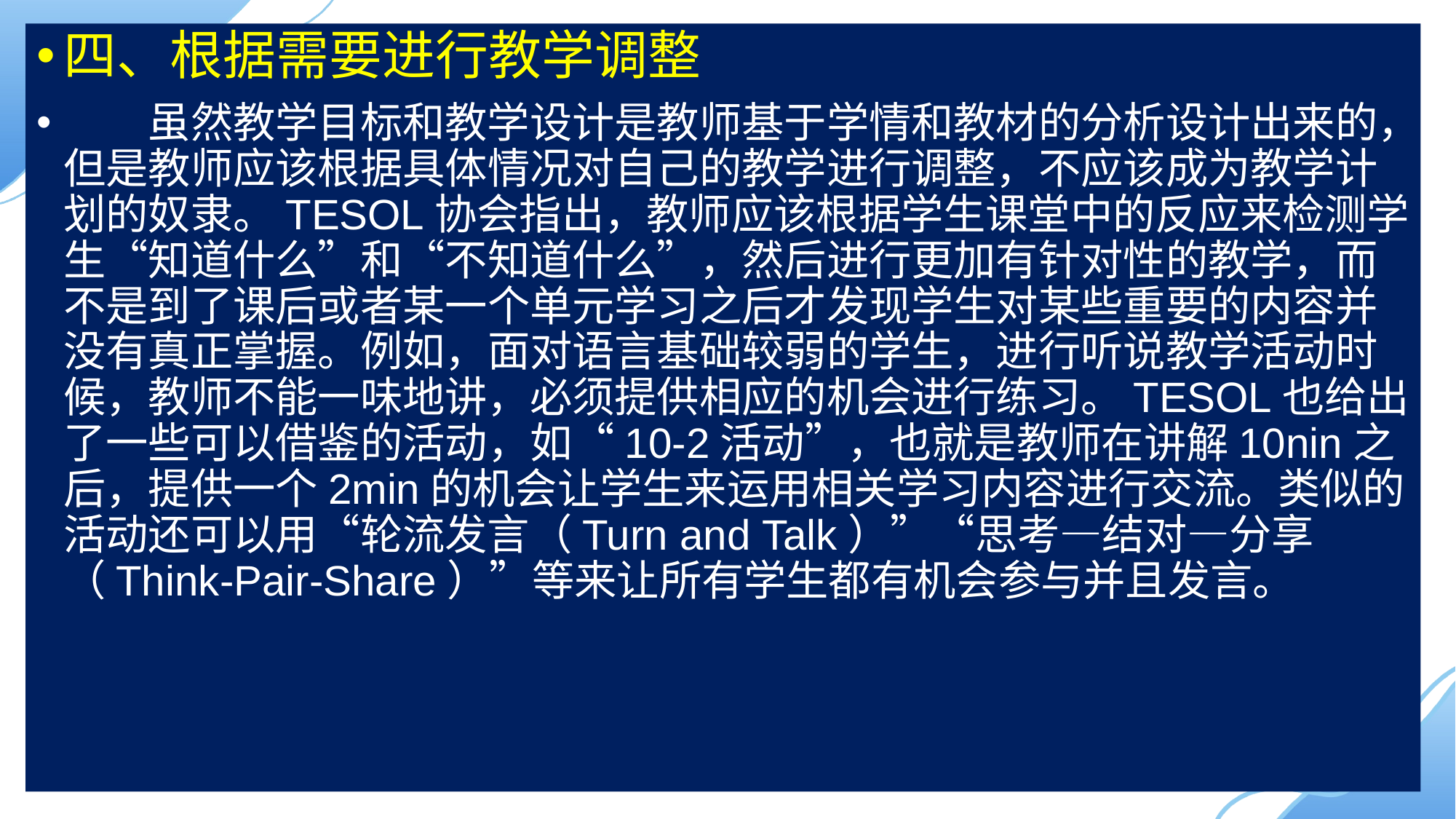

四、根据需要进行教学调整
　　虽然教学目标和教学设计是教师基于学情和教材的分析设计出来的，但是教师应该根据具体情况对自己的教学进行调整，不应该成为教学计划的奴隶。TESOL协会指出，教师应该根据学生课堂中的反应来检测学生“知道什么”和“不知道什么”，然后进行更加有针对性的教学，而不是到了课后或者某一个单元学习之后才发现学生对某些重要的内容并没有真正掌握。例如，面对语言基础较弱的学生，进行听说教学活动时候，教师不能一味地讲，必须提供相应的机会进行练习。TESOL也给出了一些可以借鉴的活动，如“10-2活动”，也就是教师在讲解10nin之后，提供一个2min的机会让学生来运用相关学习内容进行交流。类似的活动还可以用“轮流发言（Turn and Talk）”“思考—结对—分享（Think-Pair-Share）”等来让所有学生都有机会参与并且发言。